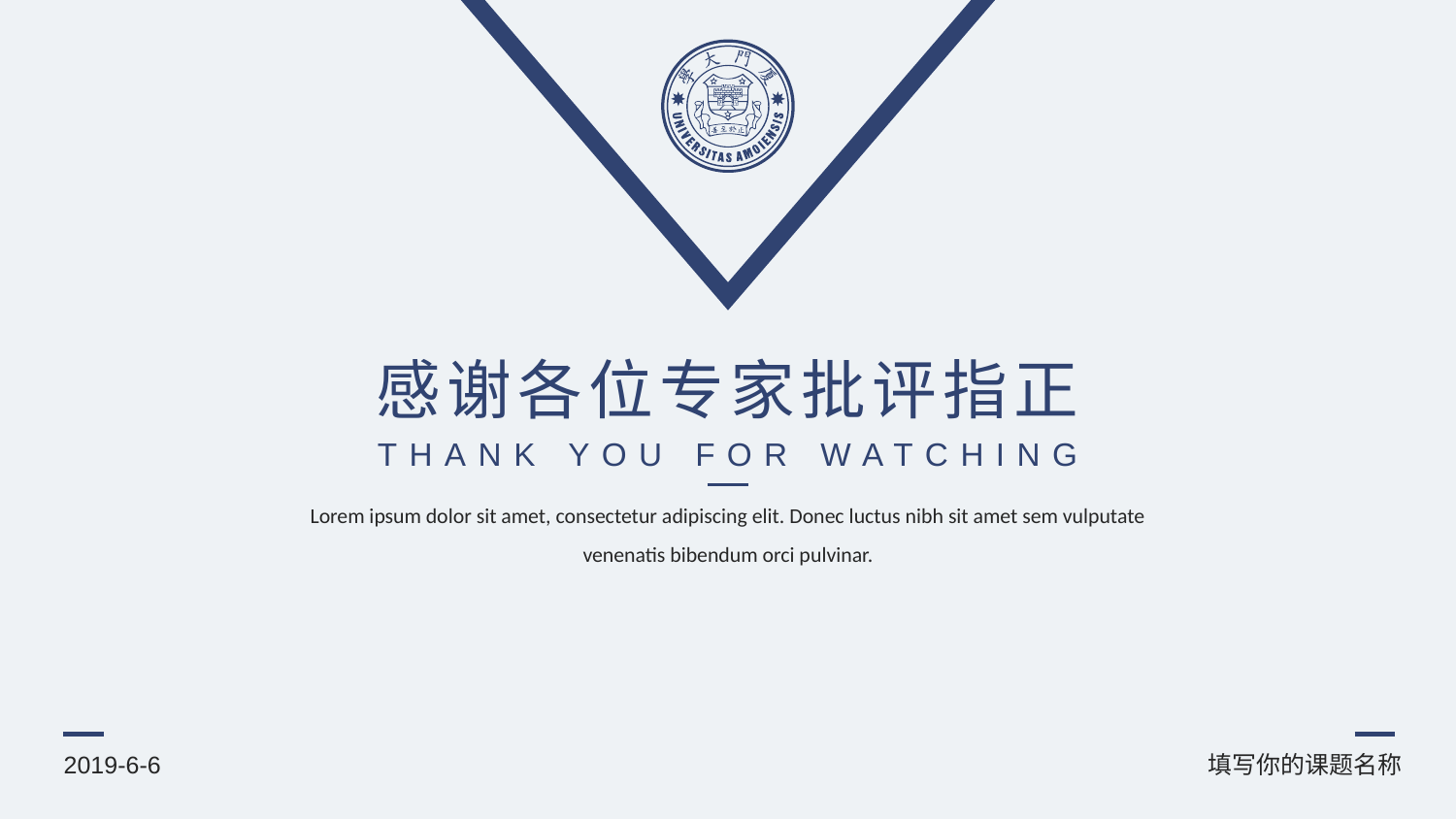

感谢各位专家批评指正
THANK YOU FOR WATCHING
Lorem ipsum dolor sit amet, consectetur adipiscing elit. Donec luctus nibh sit amet sem vulputate venenatis bibendum orci pulvinar.

2019-6-6
填写你的课题名称